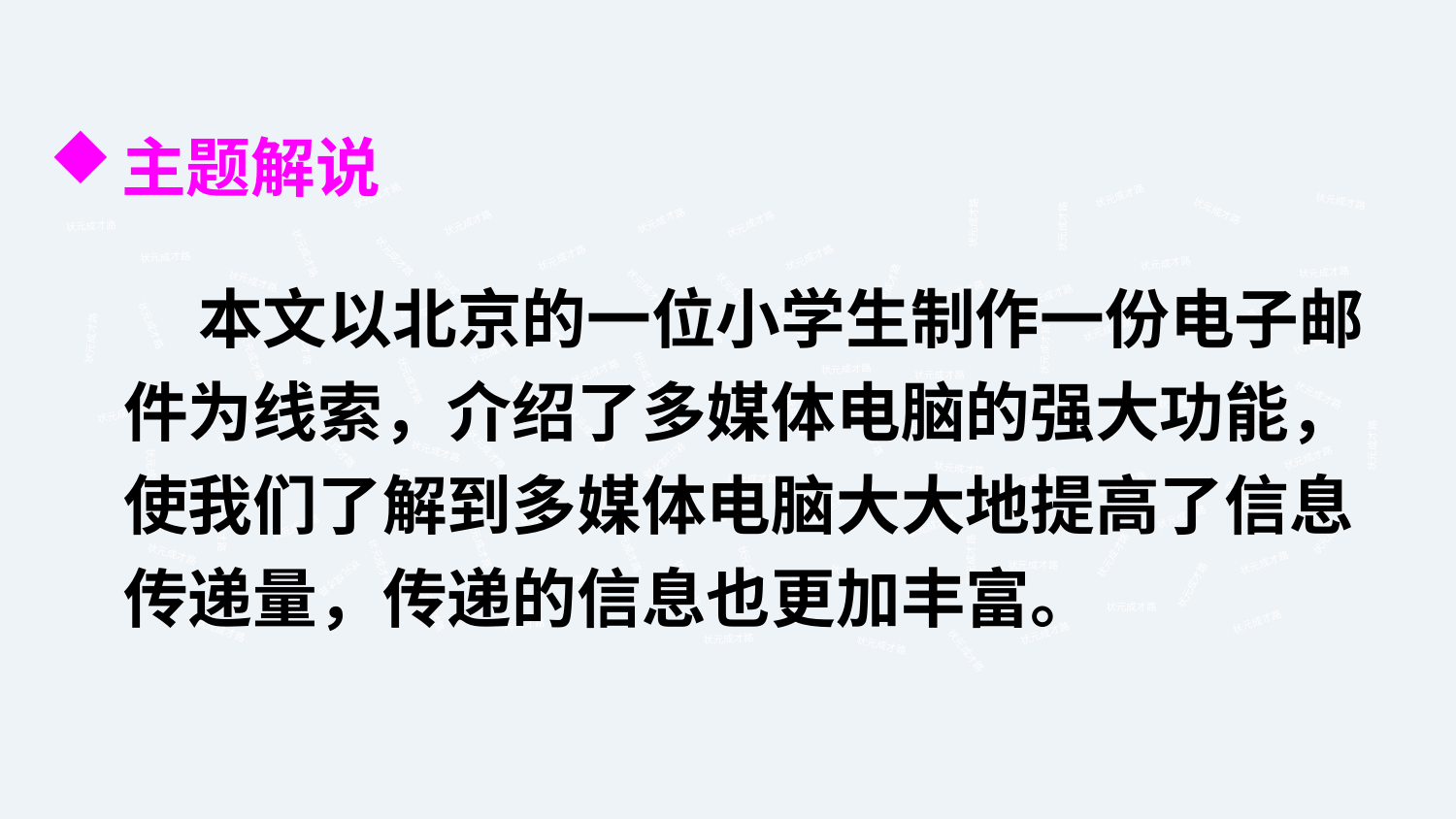

主题解说
状元成才路
状元成才路
状元成才路
状元成才路
状元成才路
状元成才路
状元成才路
状元成才路
状元成才路
状元成才路
状元成才路
状元成才路
状元成才路
状元成才路
状元成才路
状元成才路
    本文以北京的一位小学生制作一份电子邮件为线索，介绍了多媒体电脑的强大功能，使我们了解到多媒体电脑大大地提高了信息传递量，传递的信息也更加丰富。
状元成才路
状元成才路
状元成才路
状元成才路
状元成才路
状元成才路
状元成才路
状元成才路
状元成才路
状元成才路
状元成才路
状元成才路
状元成才路
状元成才路
状元成才路
状元成才路
状元成才路
状元成才路
状元成才路
状元成才路
状元成才路
状元成才路
状元成才路
状元成才路
状元成才路
状元成才路
状元成才路
状元成才路
状元成才路
状元成才路
状元成才路
状元成才路
状元成才路
状元成才路
状元成才路
状元成才路
状元成才路
状元成才路
状元成才路
状元成才路
状元成才路
状元成才路
状元成才路
状元成才路
状元成才路
状元成才路
状元成才路
状元成才路
状元成才路
状元成才路
状元成才路
状元成才路
状元成才路
状元成才路
状元成才路
状元成才路
状元成才路
状元成才路
状元成才路
状元成才路
状元成才路
状元成才路
状元成才路
状元成才路
状元成才路
状元成才路
状元成才路
状元成才路
状元成才路
状元成才路
状元成才路
状元成才路
状元成才路
状元成才路
状元成才路
状元成才路
状元成才路
状元成才路
状元成才路
状元成才路
状元成才路
状元成才路
状元成才路
状元成才路